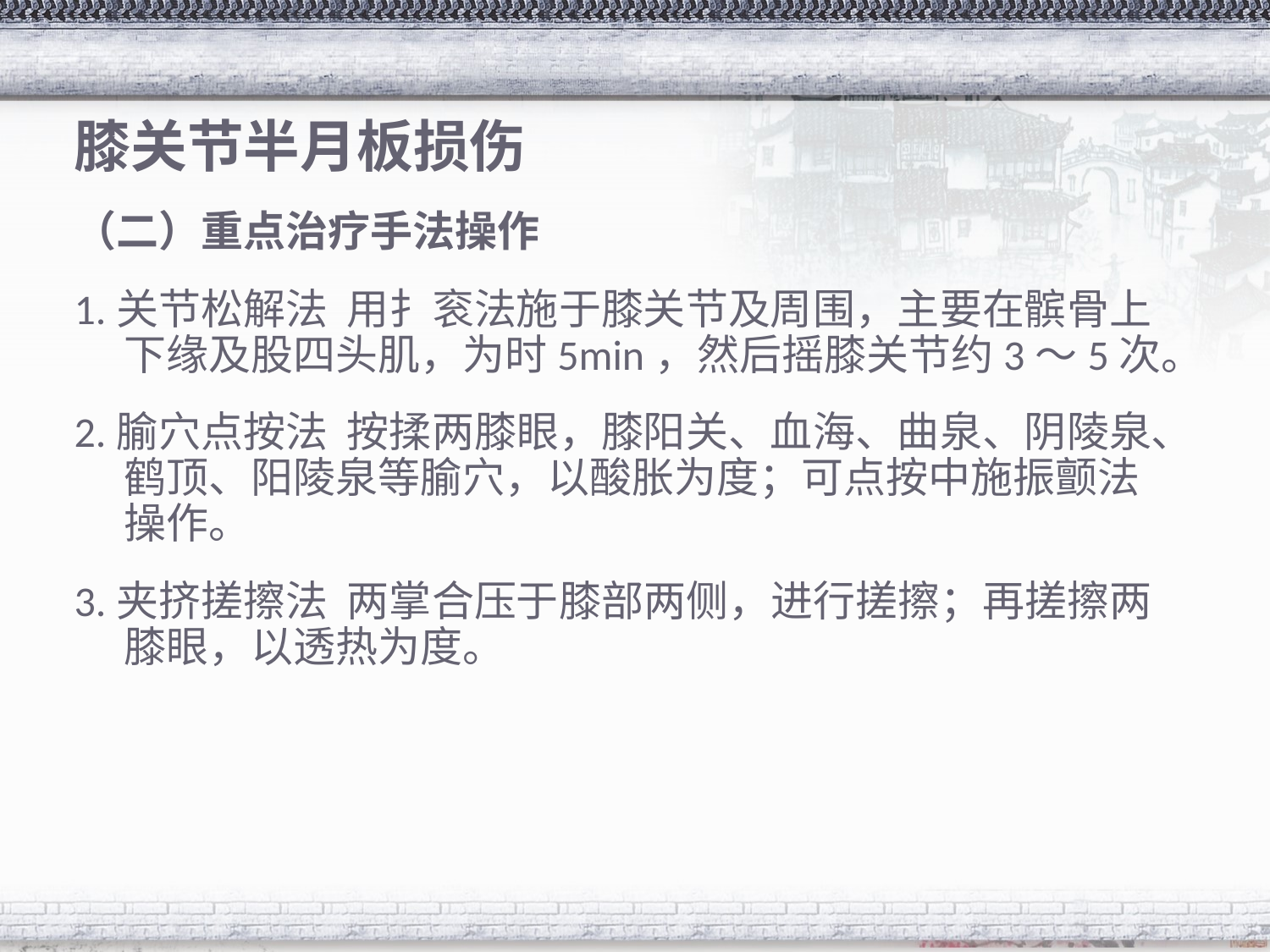

# 膝关节半月板损伤
（二）重点治疗手法操作
1.关节松解法  用扌衮法施于膝关节及周围，主要在髌骨上下缘及股四头肌，为时5min，然后摇膝关节约3～5次。
2.腧穴点按法  按揉两膝眼，膝阳关、血海、曲泉、阴陵泉、鹤顶、阳陵泉等腧穴，以酸胀为度；可点按中施振颤法操作。
3.夹挤搓擦法  两掌合压于膝部两侧，进行搓擦；再搓擦两膝眼，以透热为度。